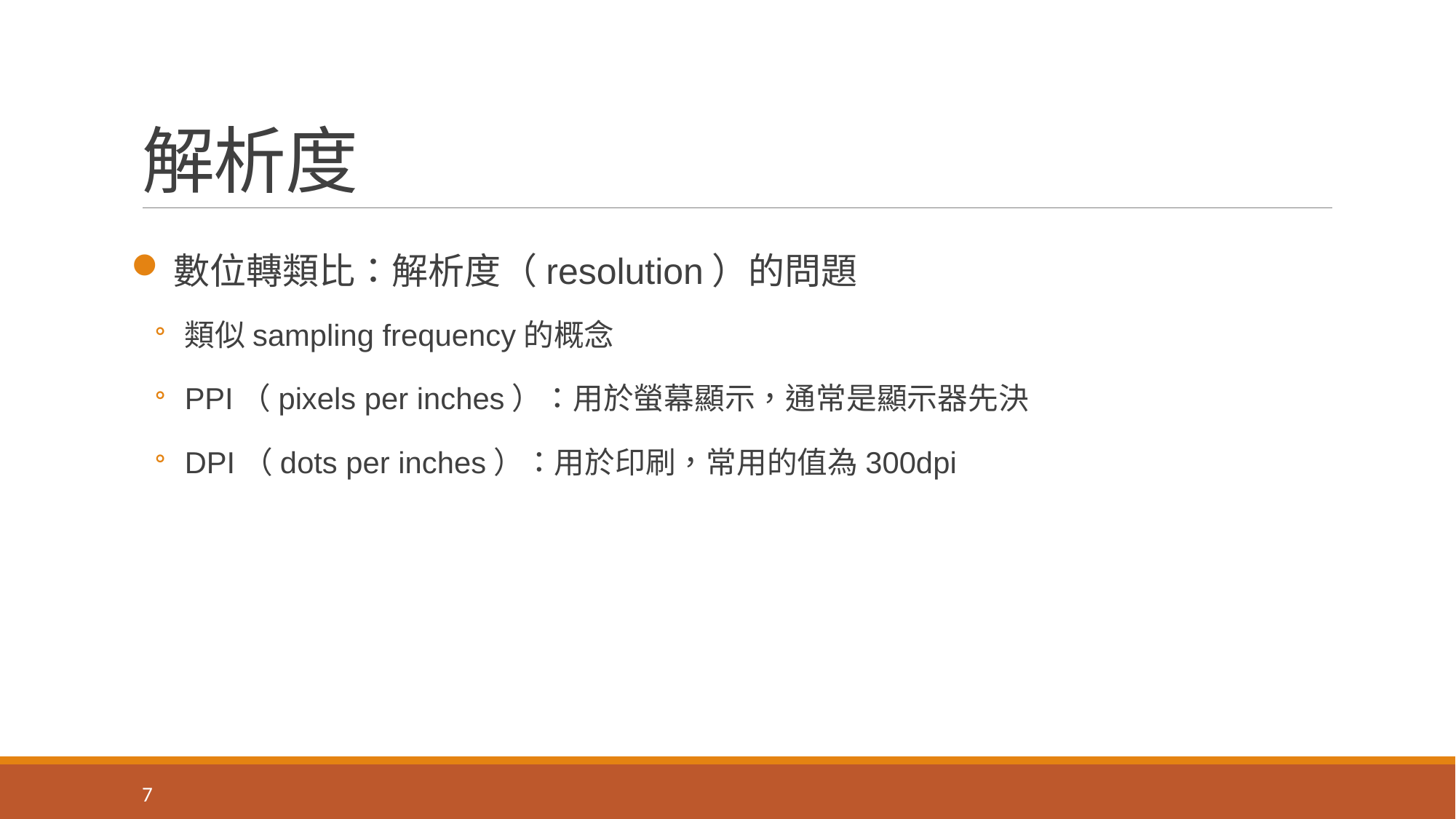

# 解析度
數位轉類比：解析度（resolution）的問題
類似sampling frequency的概念
PPI（pixels per inches）：用於螢幕顯示，通常是顯示器先決
DPI（dots per inches）：用於印刷，常用的值為300dpi
7